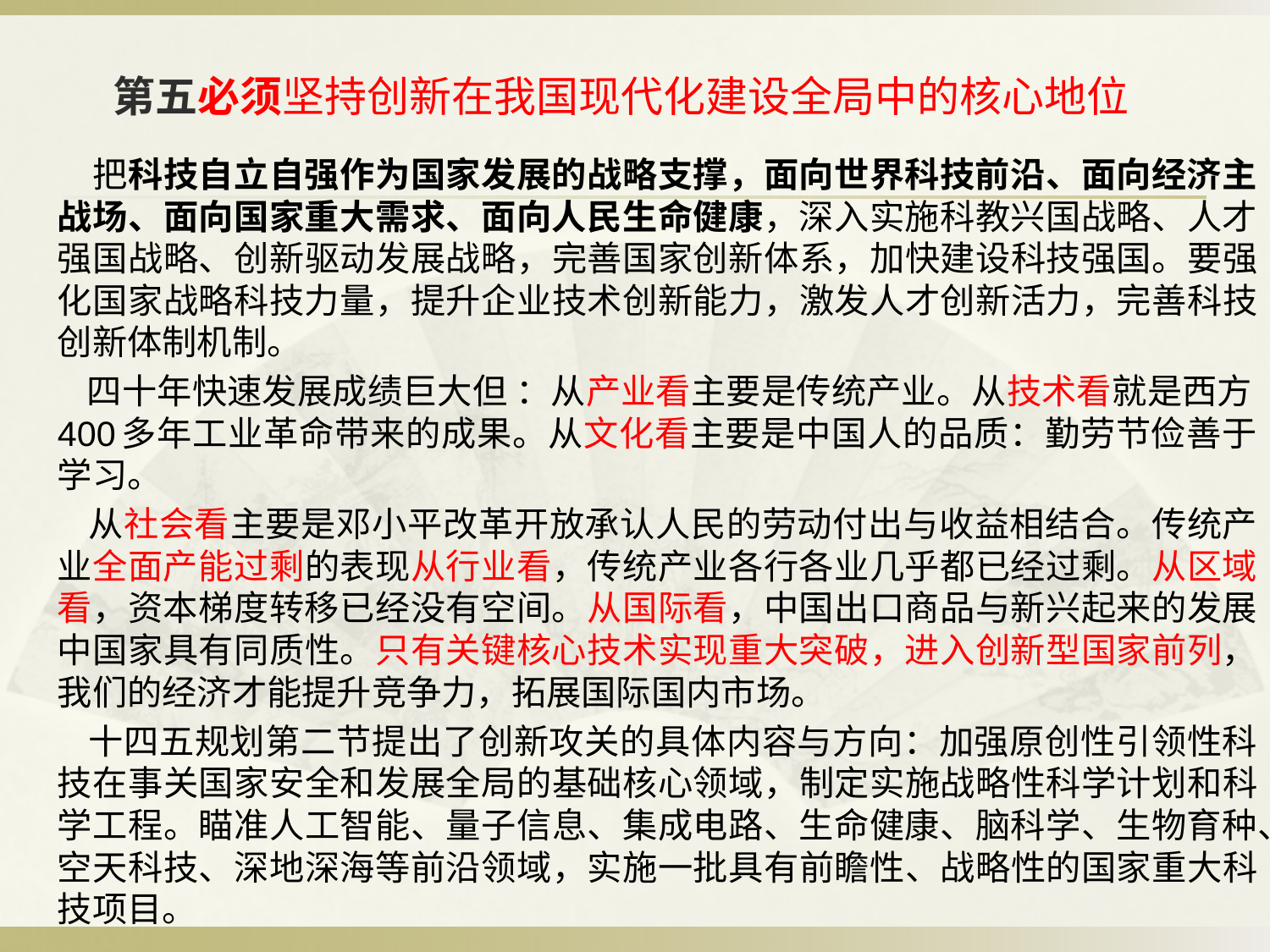

# 第五必须坚持创新在我国现代化建设全局中的核心地位
　把科技自立自强作为国家发展的战略支撑，面向世界科技前沿、面向经济主战场、面向国家重大需求、面向人民生命健康，深入实施科教兴国战略、人才强国战略、创新驱动发展战略，完善国家创新体系，加快建设科技强国。要强化国家战略科技力量，提升企业技术创新能力，激发人才创新活力，完善科技创新体制机制。
   四十年快速发展成绩巨大但 ：从产业看主要是传统产业。从技术看就是西方400多年工业革命带来的成果。从文化看主要是中国人的品质：勤劳节俭善于学习。
   从社会看主要是邓小平改革开放承认人民的劳动付出与收益相结合。传统产业全面产能过剩的表现从行业看，传统产业各行各业几乎都已经过剩。从区域看，资本梯度转移已经没有空间。从国际看，中国出口商品与新兴起来的发展中国家具有同质性。只有关键核心技术实现重大突破，进入创新型国家前列，我们的经济才能提升竞争力，拓展国际国内市场。
   十四五规划第二节提出了创新攻关的具体内容与方向：加强原创性引领性科技在事关国家安全和发展全局的基础核心领域，制定实施战略性科学计划和科学工程。瞄准人工智能、量子信息、集成电路、生命健康、脑科学、生物育种、空天科技、深地深海等前沿领域，实施一批具有前瞻性、战略性的国家重大科技项目。